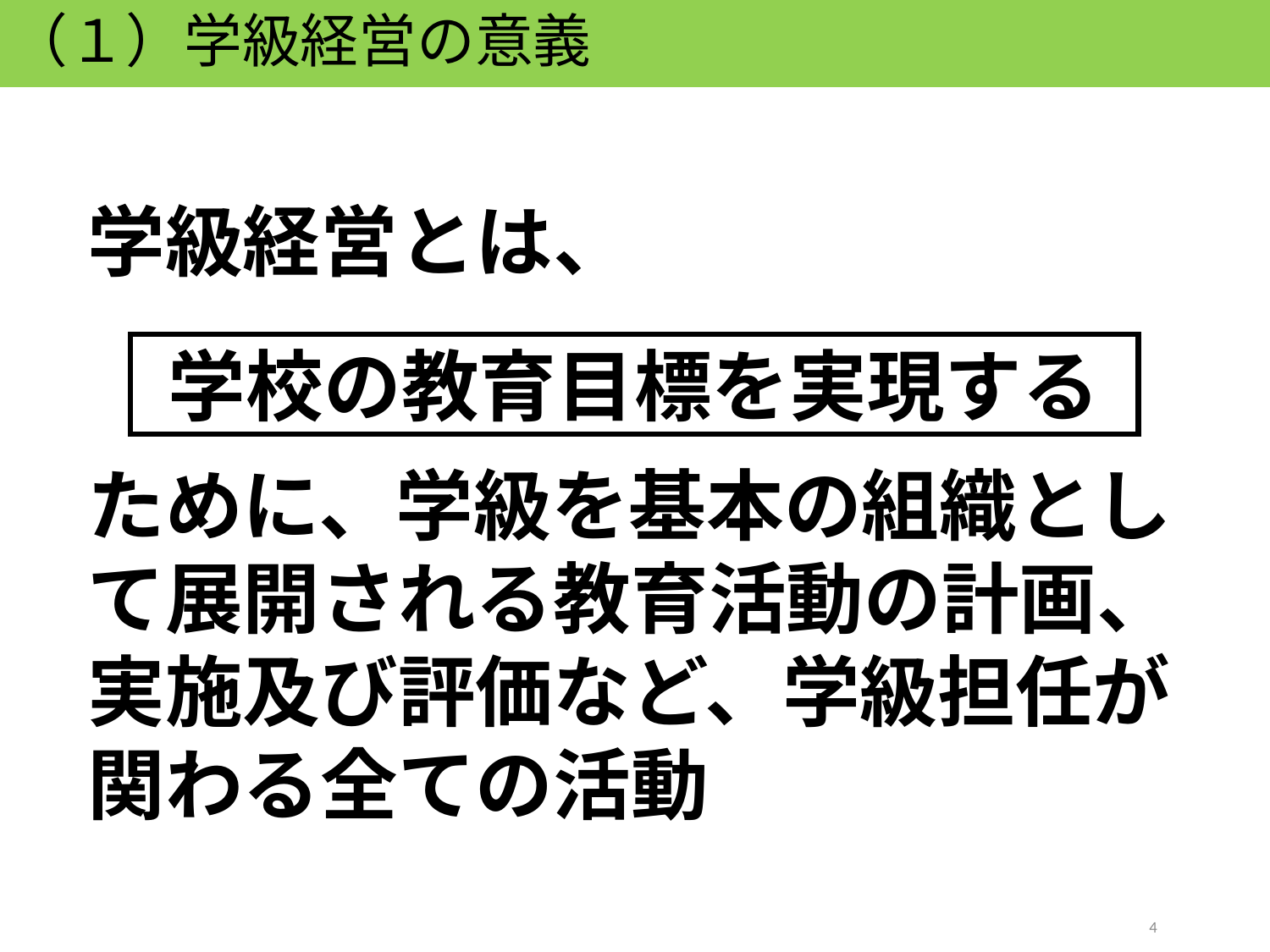

（１）学級経営の意義
学級経営とは、

ために、学級を基本の組織として展開される教育活動の計画、実施及び評価など、学級担任が関わる全ての活動
学校の教育目標を実現する
4